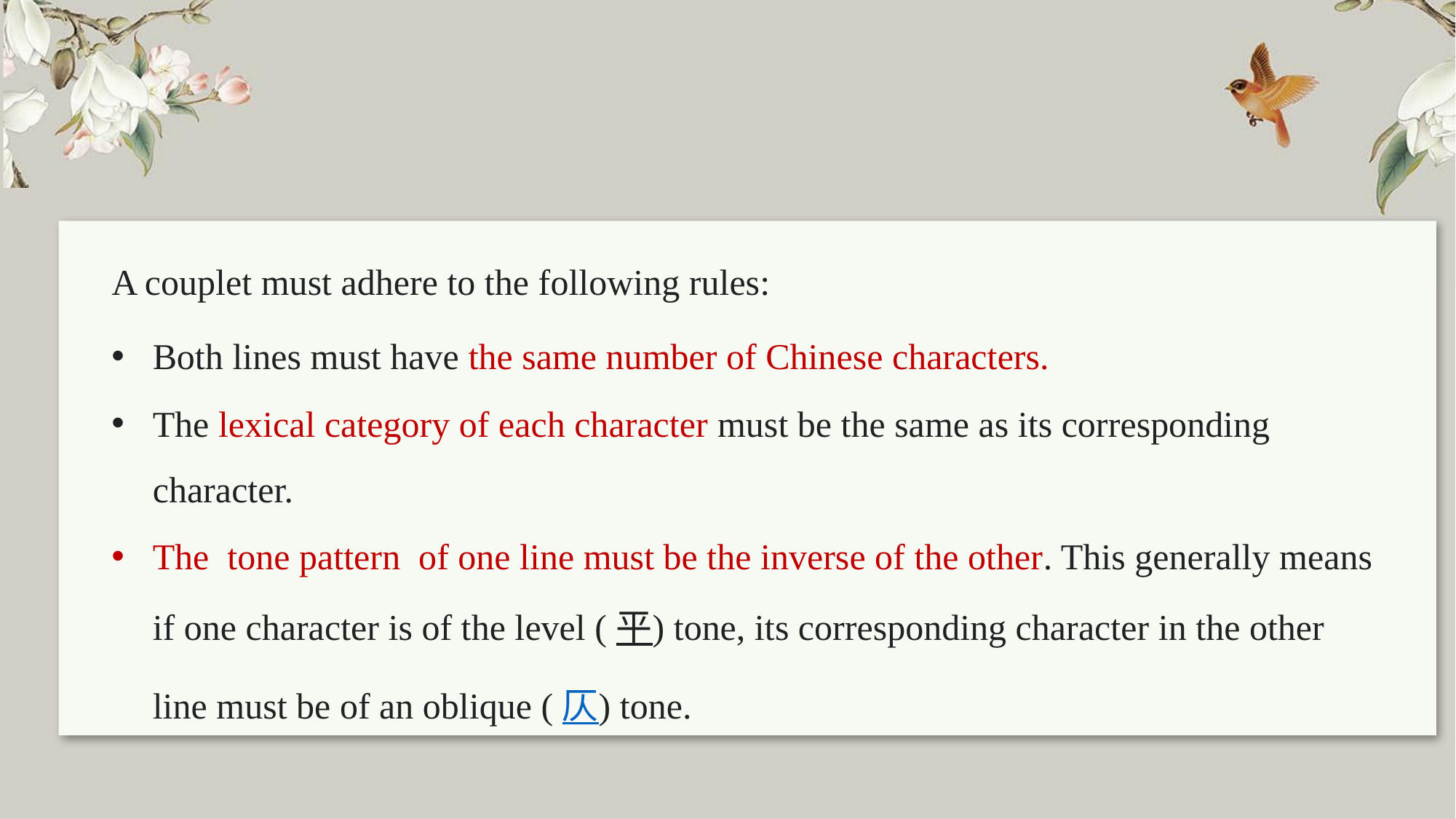

A couplet must adhere to the following rules:
Both lines must have the same number of Chinese characters.
The lexical category of each character must be the same as its corresponding character.
The  tone pattern  of one line must be the inverse of the other. This generally means if one character is of the level (平) tone, its corresponding character in the other line must be of an oblique (仄) tone.